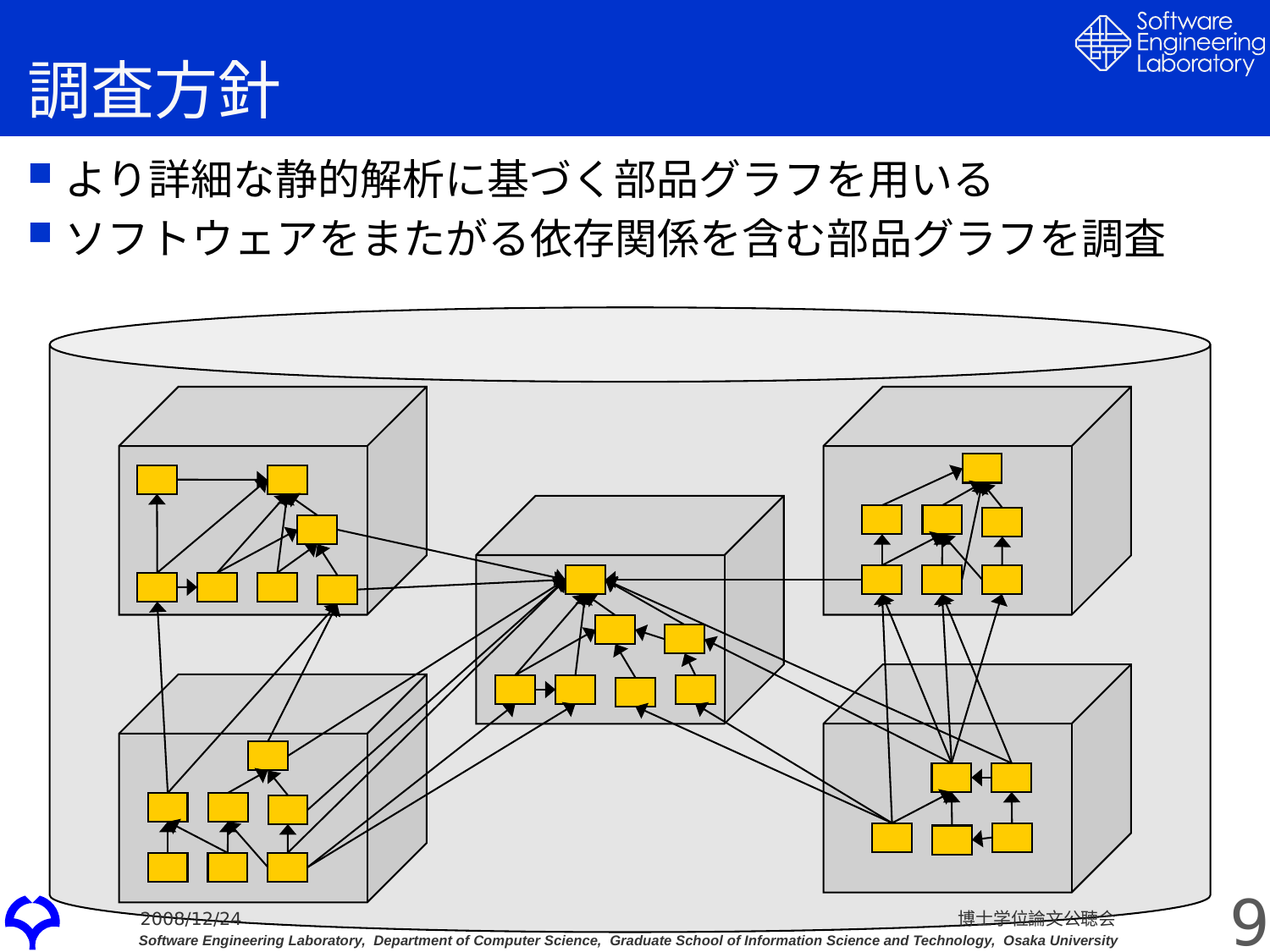

# 調査方針
より詳細な静的解析に基づく部品グラフを用いる
ソフトウェアをまたがる依存関係を含む部品グラフを調査

9
博士学位論文公聴会
2008/12/24